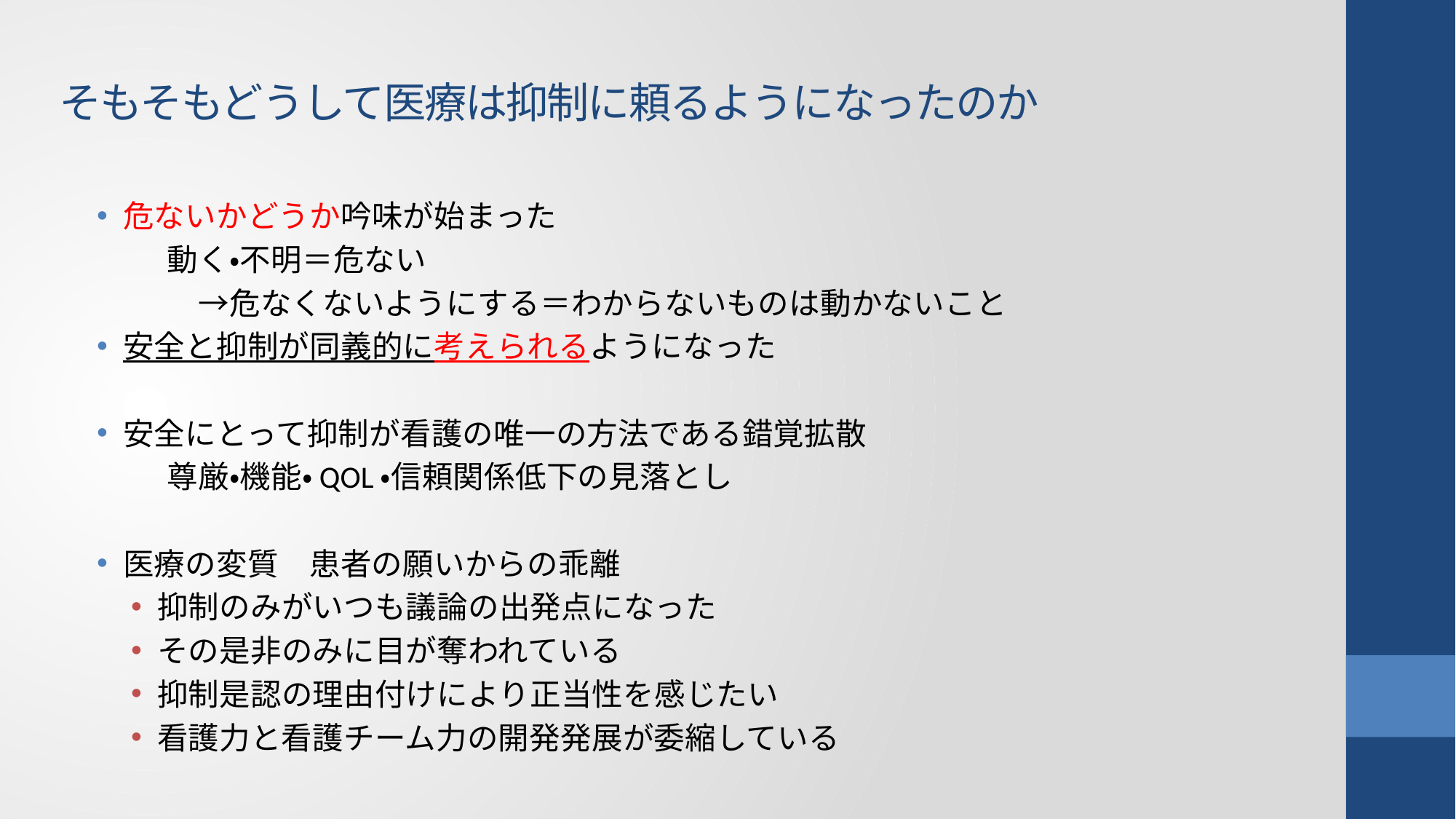

# そもそもどうして医療は抑制に頼るようになったのか
危ないかどうか吟味が始まった
　動く・不明＝危ない
　　→危なくないようにする＝わからないものは動かないこと
安全と抑制が同義的に考えられるようになった

安全にとって抑制が看護の唯一の方法である錯覚拡散
　尊厳・機能・QOL・信頼関係低下の見落とし

医療の変質　患者の願いからの乖離
抑制のみがいつも議論の出発点になった
その是非のみに目が奪われている
抑制是認の理由付けにより正当性を感じたい
看護力と看護チーム力の開発発展が委縮している